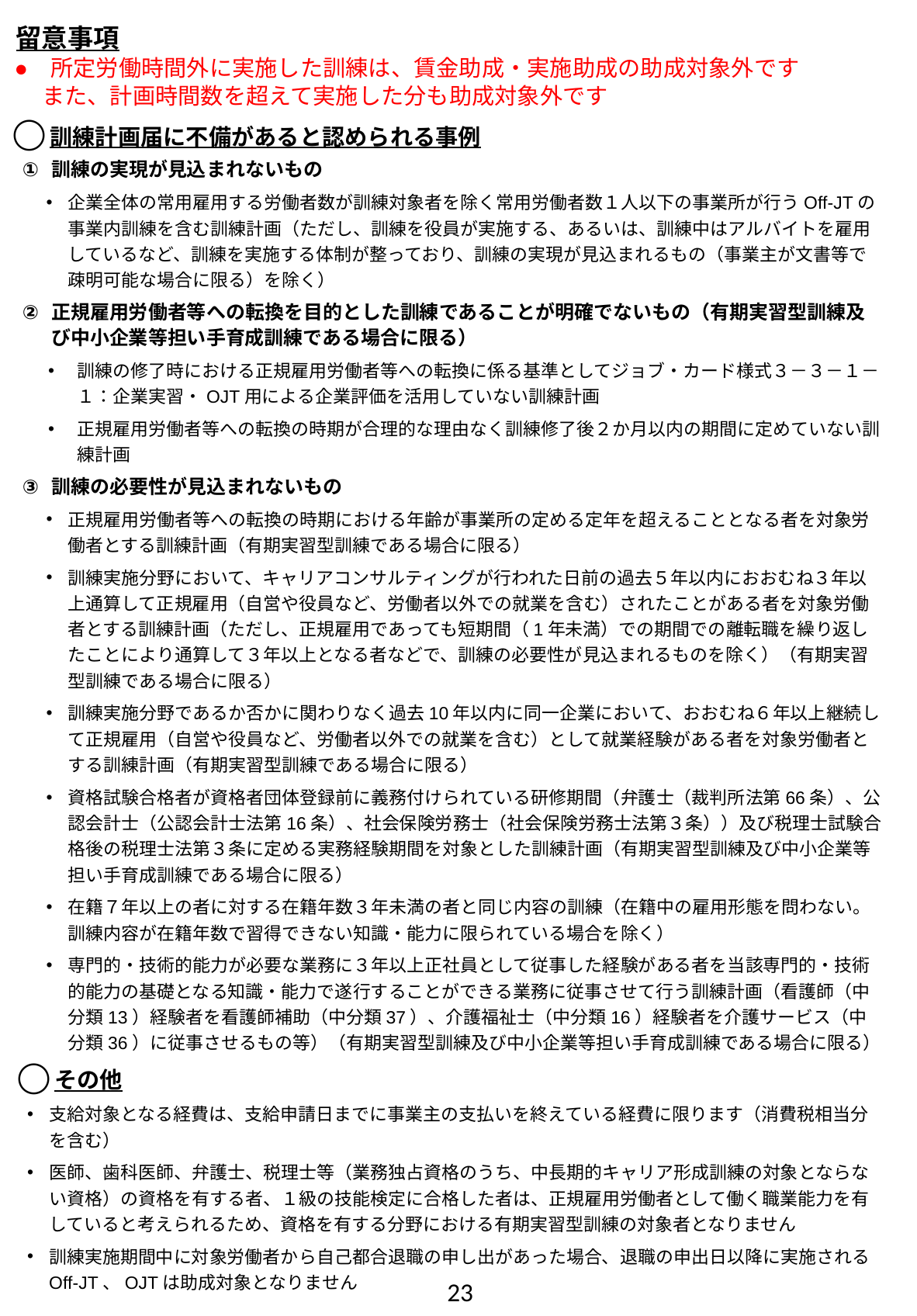

留意事項
所定労働時間外に実施した訓練は、賃金助成・実施助成の助成対象外です
　 また、計画時間数を超えて実施した分も助成対象外です
訓練計画届に不備があると認められる事例
訓練の実現が見込まれないもの
企業全体の常用雇用する労働者数が訓練対象者を除く常用労働者数１人以下の事業所が行うOff-JTの事業内訓練を含む訓練計画（ただし、訓練を役員が実施する、あるいは、訓練中はアルバイトを雇用しているなど、訓練を実施する体制が整っており、訓練の実現が見込まれるもの（事業主が文書等で疎明可能な場合に限る）を除く）
正規雇用労働者等への転換を目的とした訓練であることが明確でないもの（有期実習型訓練及び中小企業等担い手育成訓練である場合に限る）
訓練の修了時における正規雇用労働者等への転換に係る基準としてジョブ・カード様式３－３－１－１：企業実習・OJT用による企業評価を活用していない訓練計画
正規雇用労働者等への転換の時期が合理的な理由なく訓練修了後２か月以内の期間に定めていない訓練計画
訓練の必要性が見込まれないもの
正規雇用労働者等への転換の時期における年齢が事業所の定める定年を超えることとなる者を対象労働者とする訓練計画（有期実習型訓練である場合に限る）
訓練実施分野において、キャリアコンサルティングが行われた日前の過去５年以内におおむね３年以上通算して正規雇用（自営や役員など、労働者以外での就業を含む）されたことがある者を対象労働者とする訓練計画（ただし、正規雇用であっても短期間（1年未満）での期間での離転職を繰り返したことにより通算して３年以上となる者などで、訓練の必要性が見込まれるものを除く）（有期実習型訓練である場合に限る）
訓練実施分野であるか否かに関わりなく過去10年以内に同一企業において、おおむね６年以上継続して正規雇用（自営や役員など、労働者以外での就業を含む）として就業経験がある者を対象労働者とする訓練計画（有期実習型訓練である場合に限る）
資格試験合格者が資格者団体登録前に義務付けられている研修期間（弁護士（裁判所法第66条）、公認会計士（公認会計士法第16条）、社会保険労務士（社会保険労務士法第３条））及び税理士試験合格後の税理士法第３条に定める実務経験期間を対象とした訓練計画（有期実習型訓練及び中小企業等担い手育成訓練である場合に限る）
在籍７年以上の者に対する在籍年数３年未満の者と同じ内容の訓練（在籍中の雇用形態を問わない。訓練内容が在籍年数で習得できない知識・能力に限られている場合を除く）
専門的・技術的能力が必要な業務に３年以上正社員として従事した経験がある者を当該専門的・技術的能力の基礎となる知識・能力で遂行することができる業務に従事させて行う訓練計画（看護師（中分類13）経験者を看護師補助（中分類37）、介護福祉士（中分類16）経験者を介護サービス（中分類36）に従事させるもの等）（有期実習型訓練及び中小企業等担い手育成訓練である場合に限る）
その他
支給対象となる経費は、支給申請日までに事業主の支払いを終えている経費に限ります（消費税相当分を含む）
医師、歯科医師、弁護士、税理士等（業務独占資格のうち、中長期的キャリア形成訓練の対象とならない資格）の資格を有する者、１級の技能検定に合格した者は、正規雇用労働者として働く職業能力を有していると考えられるため、資格を有する分野における有期実習型訓練の対象者となりません
訓練実施期間中に対象労働者から自己都合退職の申し出があった場合、退職の申出日以降に実施されるOff-JT、OJTは助成対象となりません
23